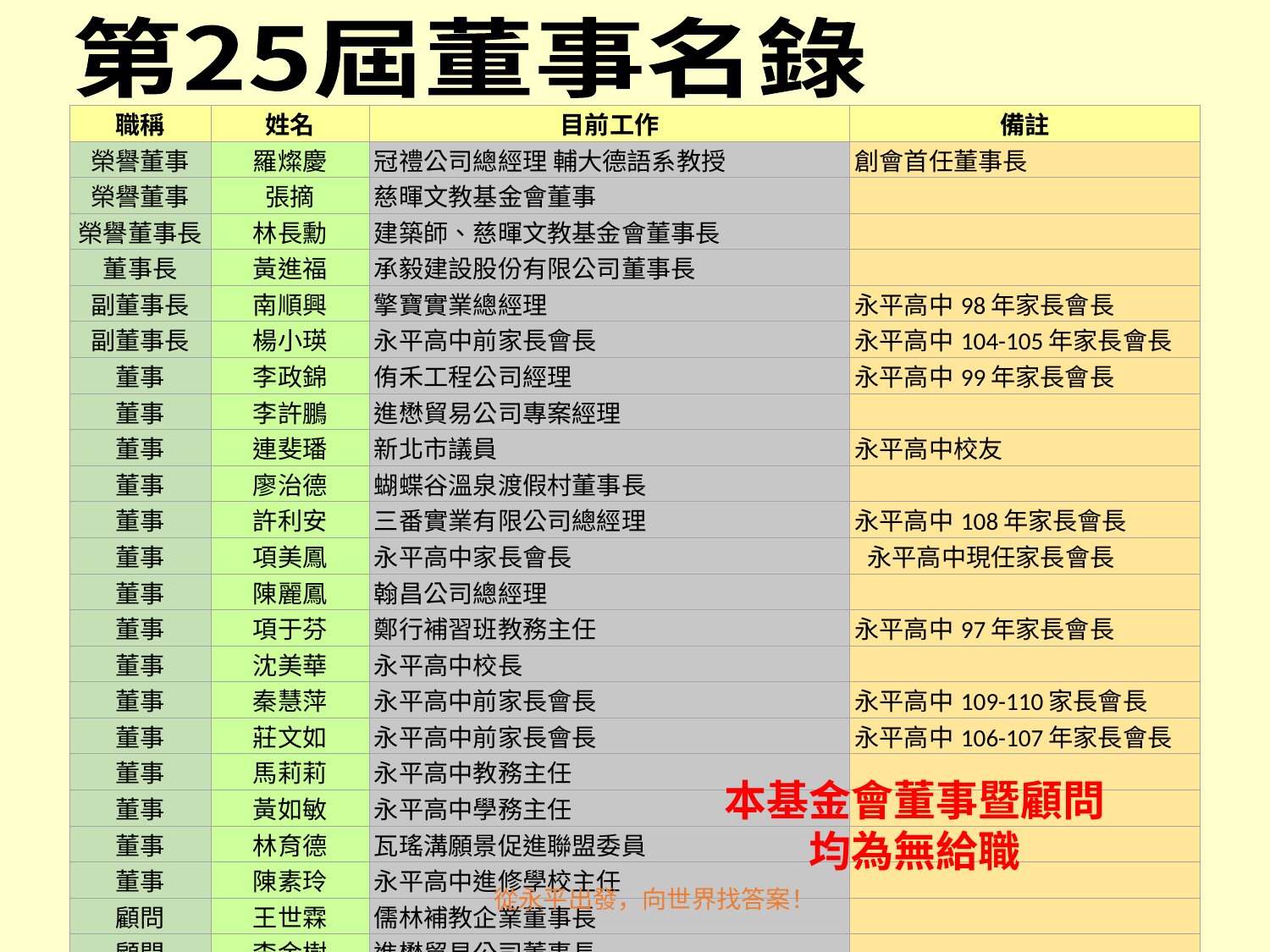

第25屆董事名錄
| 職稱 | 姓名 | 目前工作 | 備註 |
| --- | --- | --- | --- |
| 榮譽董事 | 羅燦慶 | 冠禮公司總經理 輔大德語系教授 | 創會首任董事長 |
| 榮譽董事 | 張摘 | 慈暉文教基金會董事 |  |
| 榮譽董事長 | 林長勳 | 建築師、慈暉文教基金會董事長 |  |
| 董事長 | 黃進福 | 承毅建設股份有限公司董事長 |  |
| 副董事長 | 南順興 | 擎寶實業總經理 | 永平高中98年家長會長 |
| 副董事長 | 楊小瑛 | 永平高中前家長會長 | 永平高中104-105年家長會長 |
| 董事 | 李政錦 | 侑禾工程公司經理 | 永平高中99年家長會長 |
| 董事 | 李許鵬 | 進懋貿易公司專案經理 |  |
| 董事 | 連斐璠 | 新北市議員 | 永平高中校友 |
| 董事 | 廖治德 | 蝴蝶谷溫泉渡假村董事長 |  |
| 董事 | 許利安 | 三番實業有限公司總經理 | 永平高中108年家長會長 |
| 董事 | 項美鳳 | 永平高中家長會長 | 永平高中現任家長會長 |
| 董事 | 陳麗鳳 | 翰昌公司總經理 |  |
| 董事 | 項于芬 | 鄭行補習班教務主任 | 永平高中97年家長會長 |
| 董事 | 沈美華 | 永平高中校長 |  |
| 董事 | 秦慧萍 | 永平高中前家長會長 | 永平高中109-110家長會長 |
| 董事 | 莊文如 | 永平高中前家長會長 | 永平高中106-107年家長會長 |
| 董事 | 馬莉莉 | 永平高中教務主任 |  |
| 董事 | 黃如敏 | 永平高中學務主任 |  |
| 董事 | 林育德 | 瓦瑤溝願景促進聯盟委員 |  |
| 董事 | 陳素玲 | 永平高中進修學校主任 |  |
| 顧問 | 王世霖 | 儒林補教企業董事長 |  |
| 顧問 | 李金樹 | 進懋貿易公司董事長 |  |
| 執行秘書 | 蔡長蒼 | 永平高中圖書館主任 |  |
| 幹事 | 黃積添 | 永平高中職員 |  |

本基金會董事暨顧問
均為無給職
從永平出發，向世界找答案！